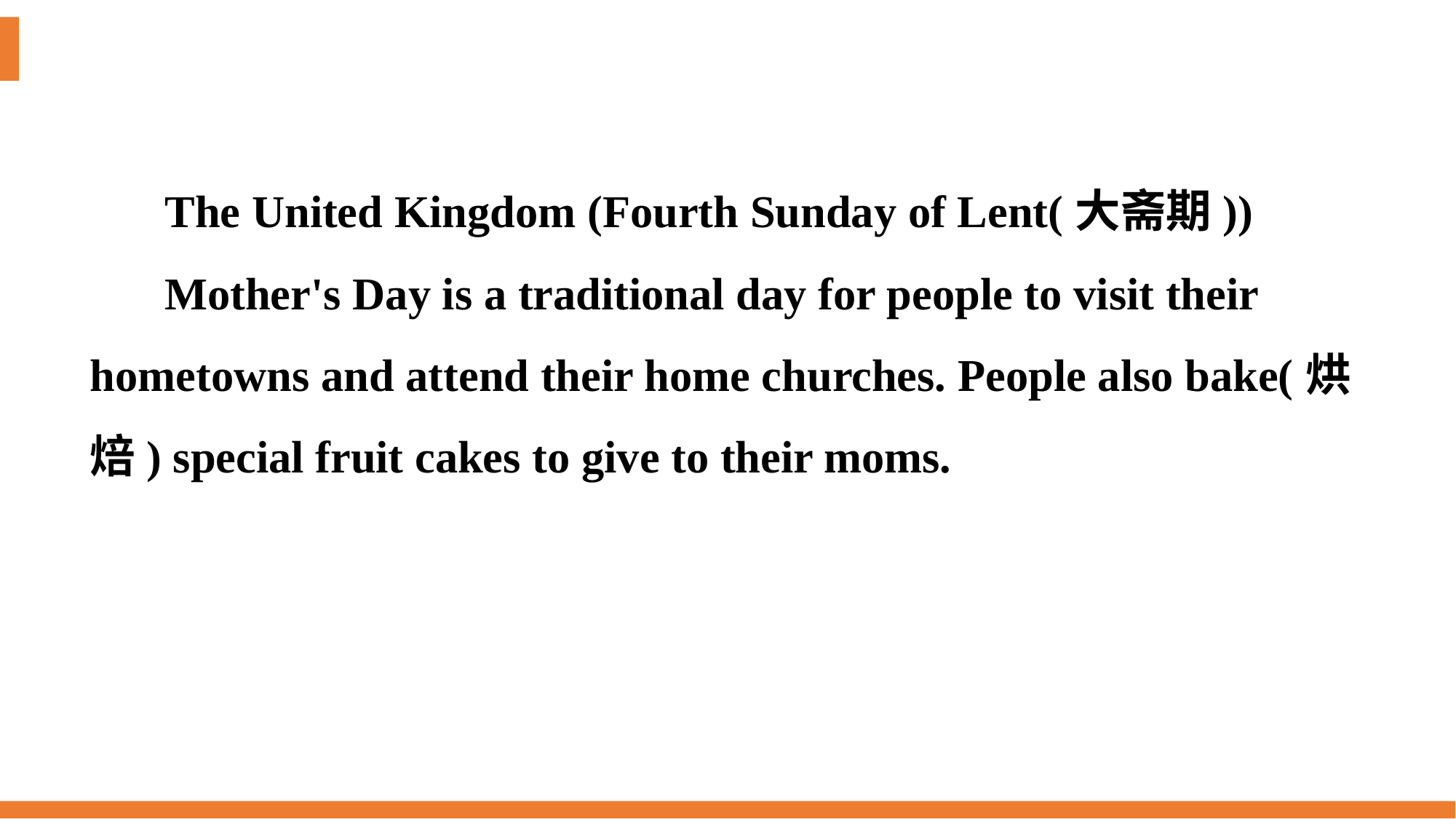

The United Kingdom (Fourth Sunday of Lent(大斋期))
Mother's Day is a traditional day for people to visit their hometowns and attend their home churches. People also bake(烘焙) special fruit cakes to give to their moms.